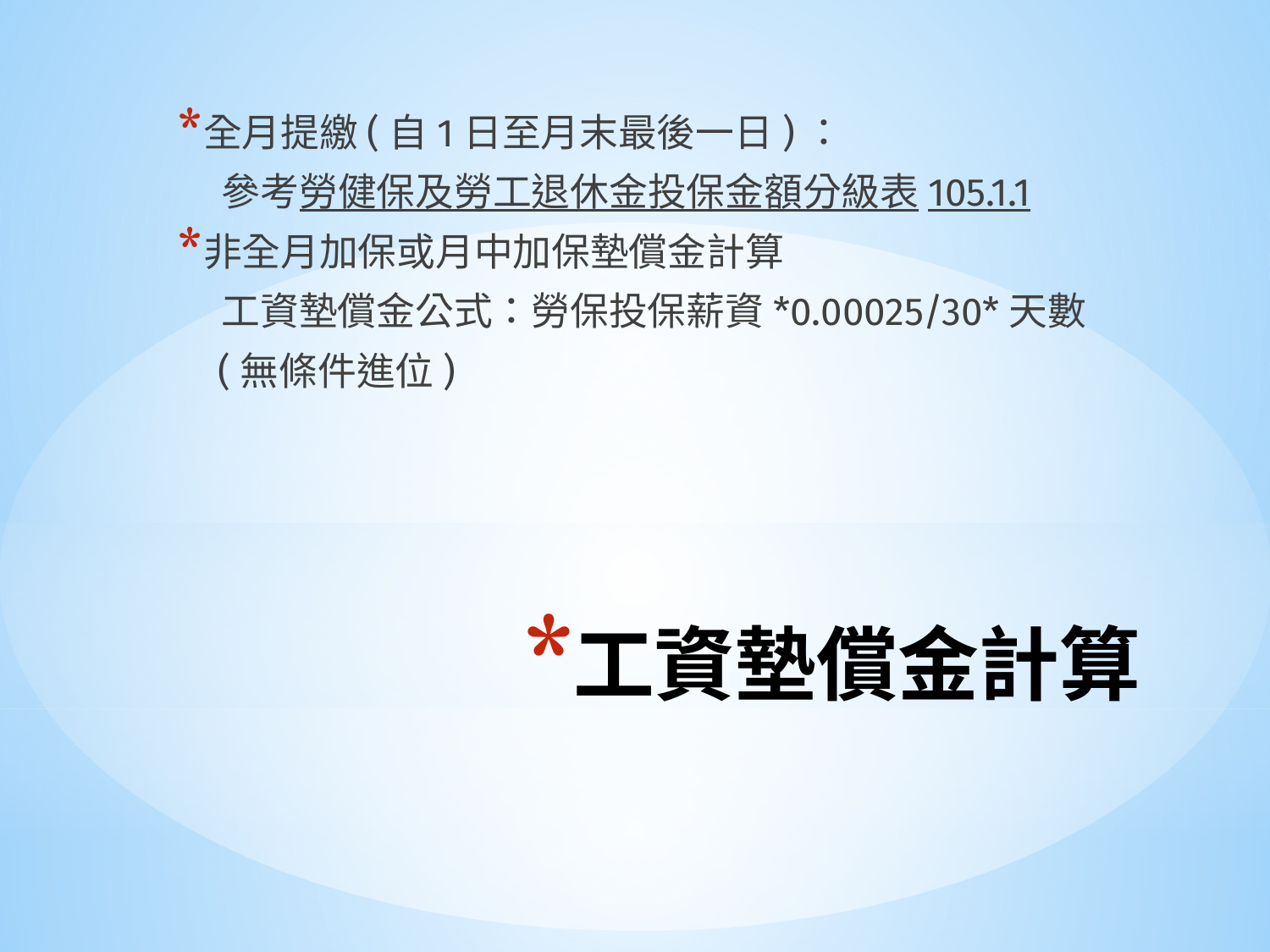

全月提繳(自1日至月末最後一日)：
    參考勞健保及勞工退休金投保金額分級表105.1.1
非全月加保或月中加保墊償金計算
    工資墊償金公式：勞保投保薪資*0.00025/30*天數
    (無條件進位)

# 工資墊償金計算